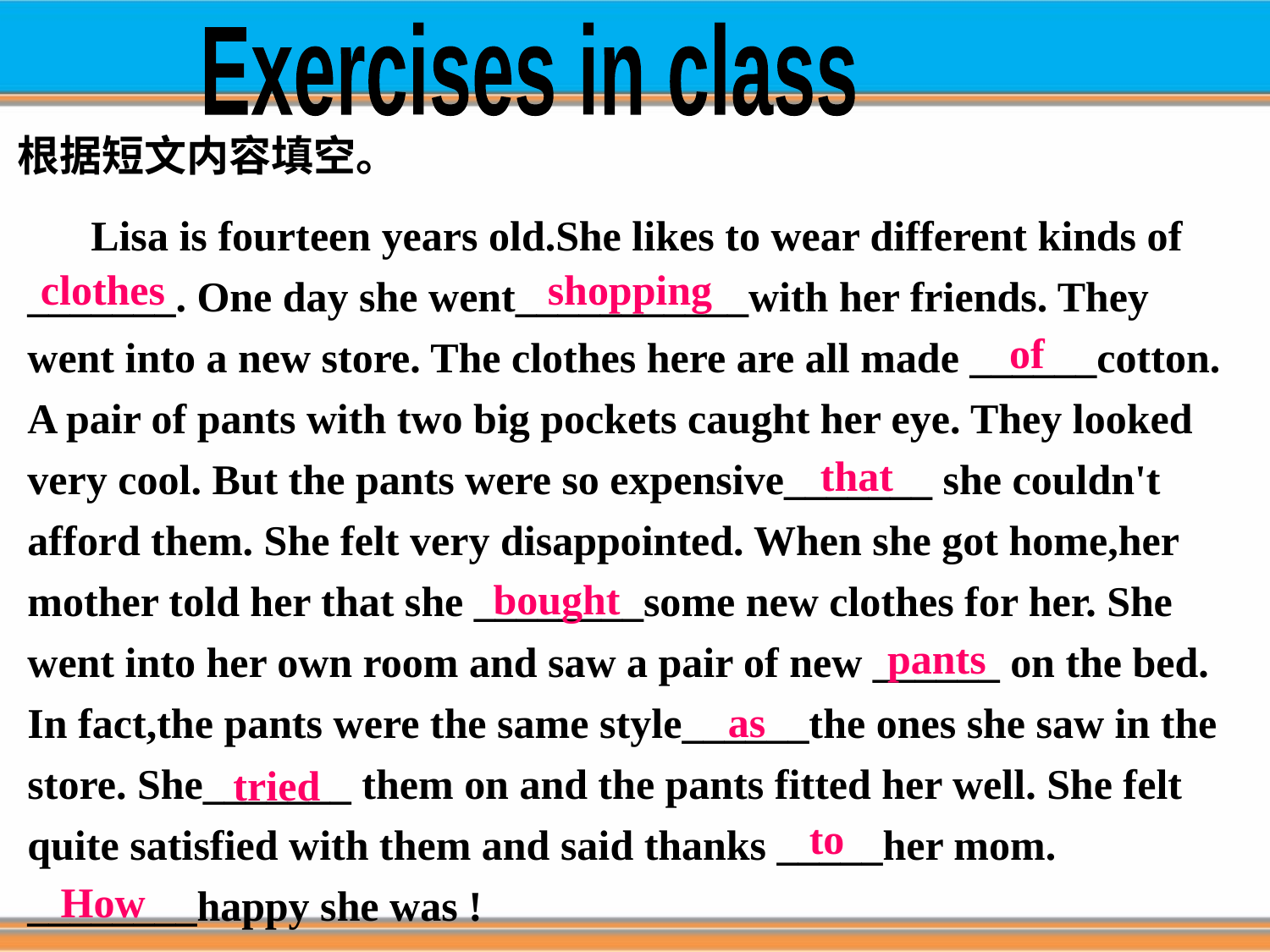

Exercises in class
根据短文内容填空。
      Lisa is fourteen years old.She likes to wear different kinds of _______. One day she went___________with her friends. They went into a new store. The clothes here are all made ______cotton. A pair of pants with two big pockets caught her eye. They looked very cool. But the pants were so expensive_______ she couldn't afford them. She felt very disappointed. When she got home,her mother told her that she ________some new clothes for her. She went into her own room and saw a pair of new ______ on the bed. In fact,the pants were the same style______the ones she saw in the store. She_______ them on and the pants fitted her well. She felt quite satisfied with them and said thanks _____her mom. ________happy she was !
clothes
shopping
of
that
bought
pants
as
tried
to
How